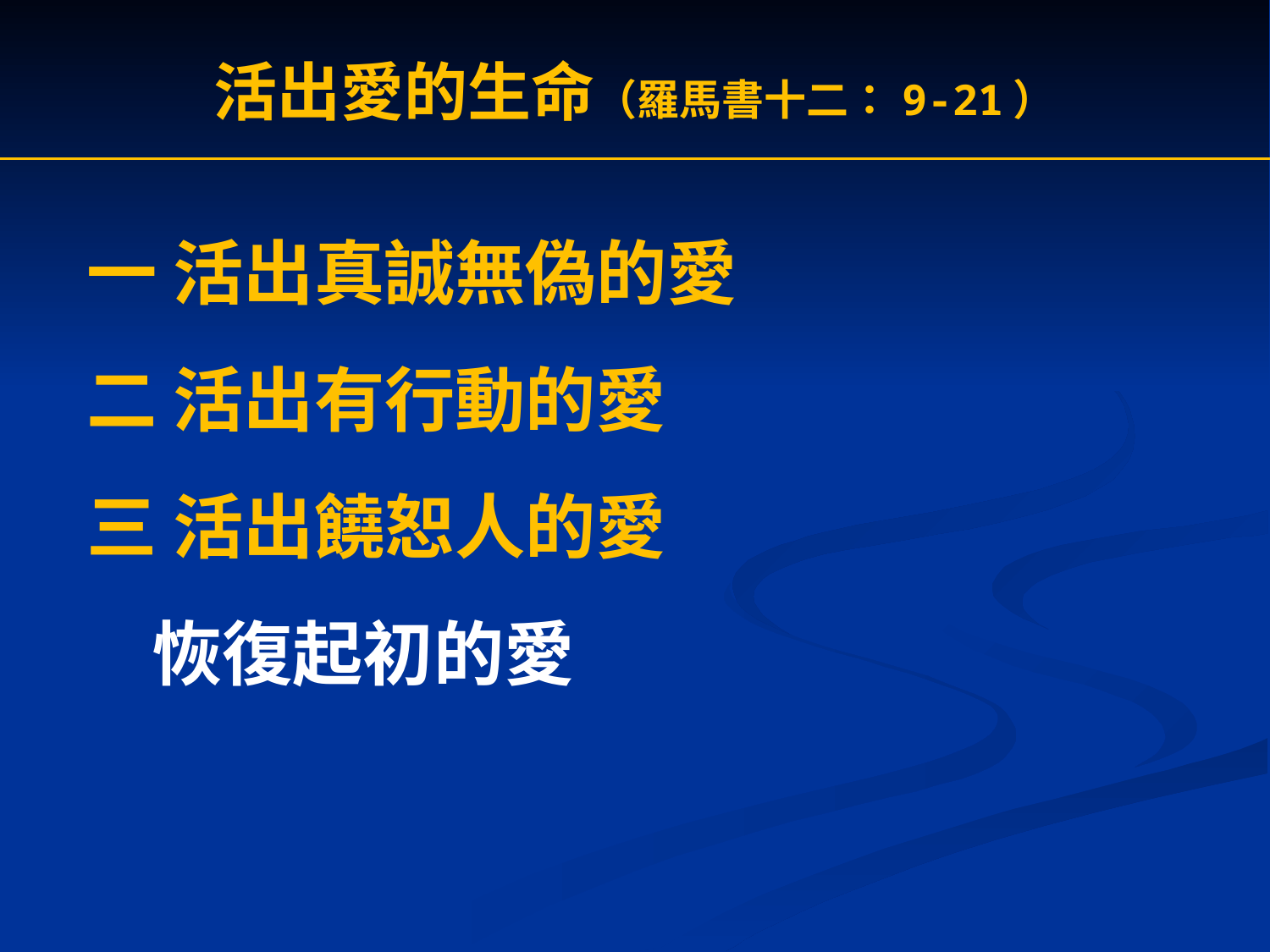

活出愛的生命（羅馬書十二：9-21）
一 活出真誠無偽的愛
二 活出有行動的愛
三 活出饒恕人的愛
   恢復起初的愛